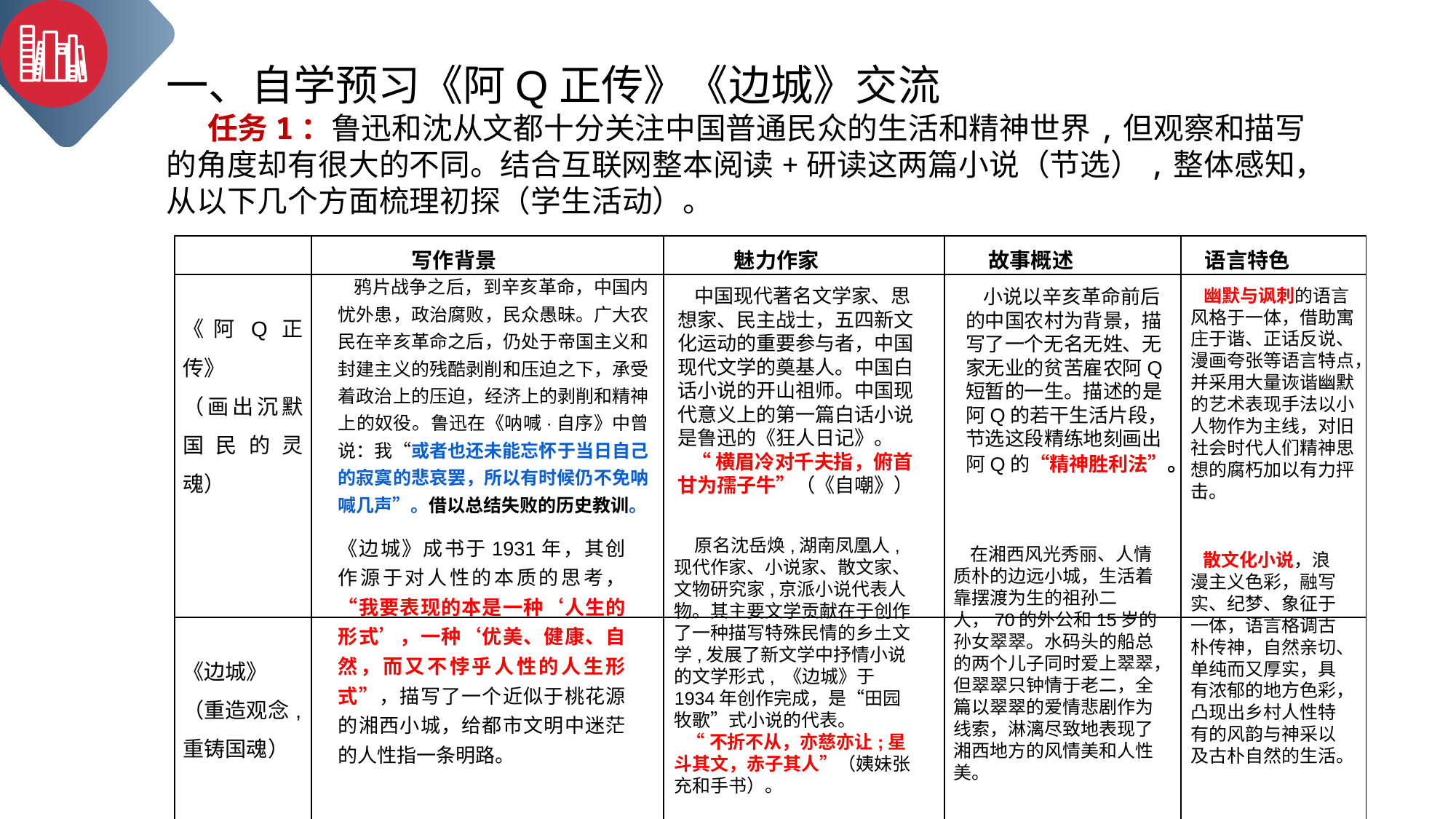

一、自学预习《阿Q正传》《边城》交流
     任务1：鲁迅和沈从文都十分关注中国普通民众的生活和精神世界,但观察和描写的角度却有很大的不同。结合互联网整本阅读+研读这两篇小说（节选）,整体感知，从以下几个方面梳理初探（学生活动）。
|  | 写作背景 | 魅力作家 | 故事概述 | 语言特色 |
| --- | --- | --- | --- | --- |
| 《阿Q正传》 （画出沉默国民的灵魂） |  |  |  |  |
| 《边城》 （重造观念,重铸国魂） |  |  |  |  |
鸦片战争之后，到辛亥革命，中国内忧外患，政治腐败，民众愚昧。广大农民在辛亥革命之后，仍处于帝国主义和封建主义的残酷剥削和压迫之下，承受着政治上的压迫，经济上的剥削和精神上的奴役。鲁迅在《呐喊·自序》中曾说：我“或者也还未能忘怀于当日自己的寂寞的悲哀罢，所以有时候仍不免呐喊几声”。借以总结失败的历史教训。
   中国现代著名文学家、思想家、民主战士，五四新文化运动的重要参与者，中国现代文学的奠基人。中国白话小说的开山祖师。中国现代意义上的第一篇白话小说是鲁迅的《狂人日记》。
   “横眉冷对千夫指，俯首甘为孺子牛”（《自嘲》）
  幽默与讽刺的语言风格于一体，借助寓庄于谐、正话反说、漫画夸张等语言特点，并采用大量诙谐幽默的艺术表现手法以小人物作为主线，对旧社会时代人们精神思想的腐朽加以有力抨击。
   小说以辛亥革命前后的中国农村为背景，描写了一个无名无姓、无家无业的贫苦雇农阿Q短暂的一生。描述的是阿Q的若干生活片段，节选这段精练地刻画出阿Q的“精神胜利法”。
《边城》成书于1931年，其创作源于对人性的本质的思考，“我要表现的本是一种‘人生的形式’，一种‘优美、健康、自然，而又不悖乎人性的人生形式”，描写了一个近似于桃花源的湘西小城，给都市文明中迷茫的人性指一条明路。
    原名沈岳焕,湖南凤凰人,现代作家、小说家、散文家、文物研究家,京派小说代表人物。其主要文学贡献在于创作了一种描写特殊民情的乡土文学,发展了新文学中抒情小说的文学形式, 《边城》于1934年创作完成，是“田园牧歌”式小说的代表。
   “不折不从，亦慈亦让;星斗其文，赤子其人”（姨妹张充和手书）。
   在湘西风光秀丽、人情质朴的边远小城，生活着靠摆渡为生的祖孙二人，70的外公和15岁的孙女翠翠。水码头的船总的两个儿子同时爱上翠翠，但翠翠只钟情于老二，全篇以翠翠的爱情悲剧作为线索，淋漓尽致地表现了湘西地方的风情美和人性美。
  散文化小说，浪漫主义色彩，融写实、纪梦、象征于一体，语言格调古朴传神，自然亲切、单纯而又厚实，具有浓郁的地方色彩，凸现出乡村人性特有的风韵与神采以及古朴自然的生活。